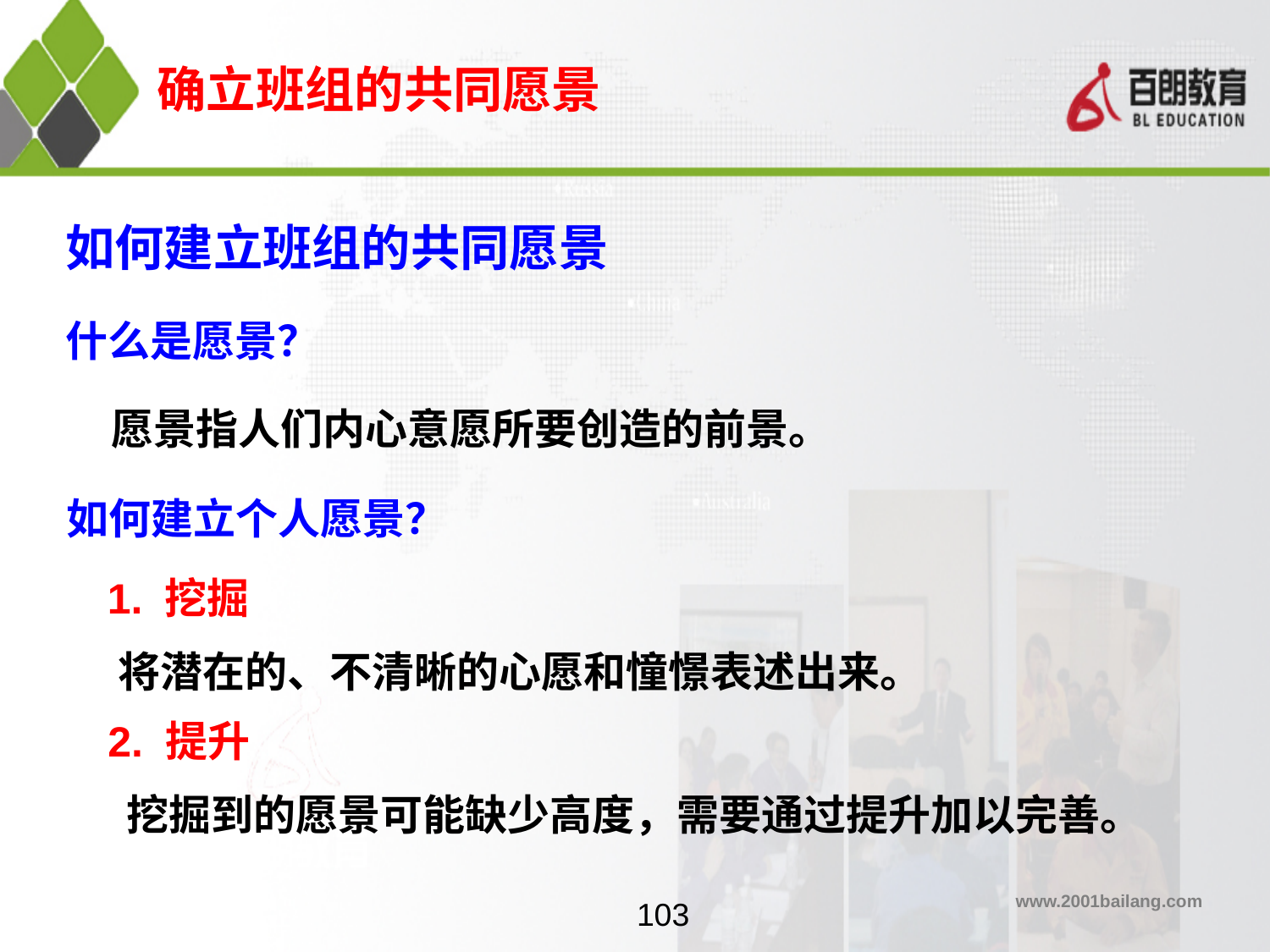

确立班组的共同愿景
如何建立班组的共同愿景
什么是愿景？
愿景指人们内心意愿所要创造的前景。
如何建立个人愿景？
1. 挖掘
将潜在的、不清晰的心愿和憧憬表述出来。
2. 提升
   挖掘到的愿景可能缺少高度，需要通过提升加以完善。
103